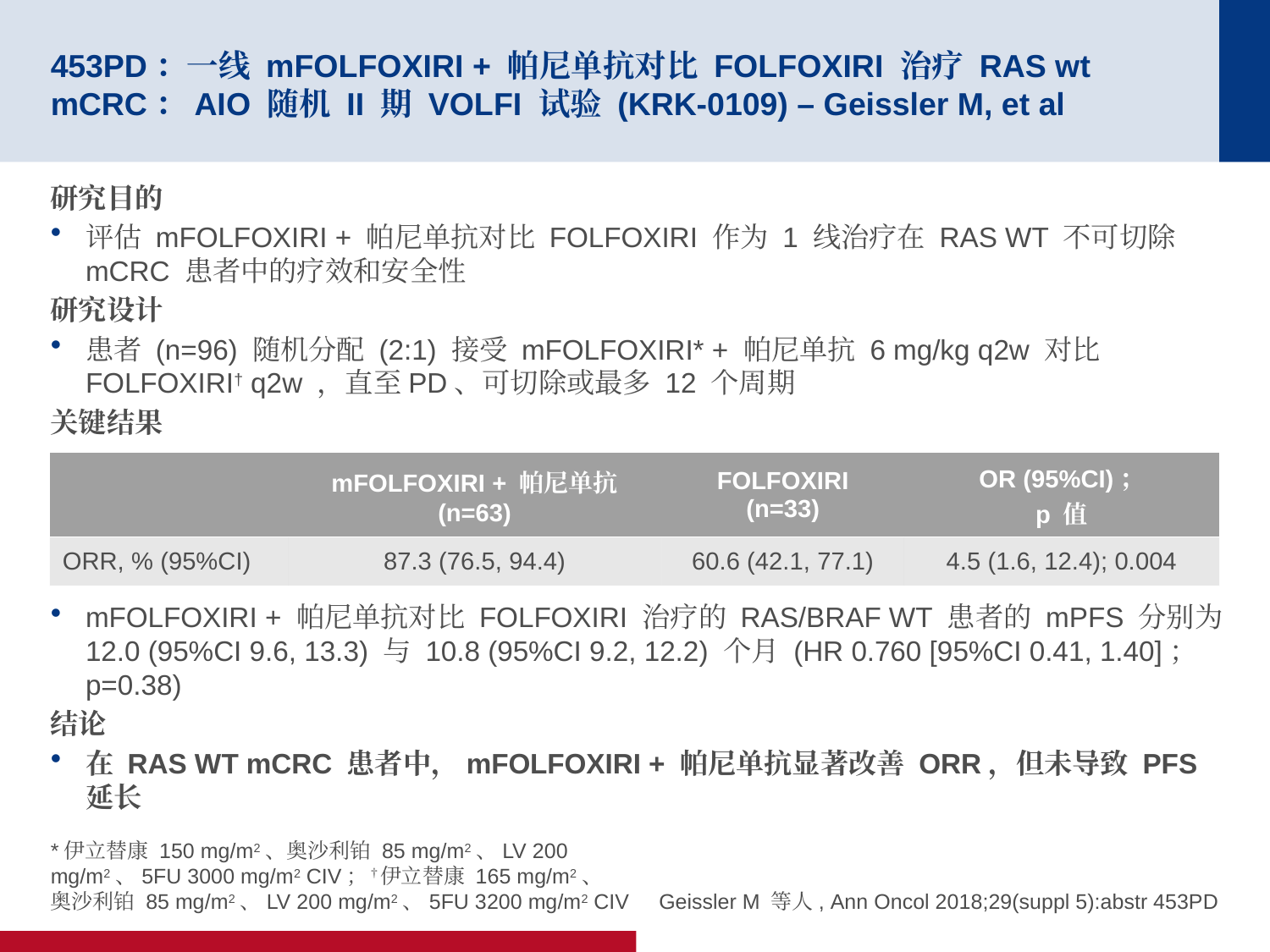

# 453PD：一线 mFOLFOXIRI + 帕尼单抗对比 FOLFOXIRI 治疗 RAS wt mCRC：AIO 随机 II 期 VOLFI 试验 (KRK-0109) – Geissler M, et al
研究目的
评估 mFOLFOXIRI + 帕尼单抗对比 FOLFOXIRI 作为 1 线治疗在 RAS WT 不可切除 mCRC 患者中的疗效和安全性
研究设计
患者 (n=96) 随机分配 (2:1) 接受 mFOLFOXIRI* + 帕尼单抗 6 mg/kg q2w 对比 FOLFOXIRI† q2w ，直至PD、可切除或最多 12 个周期
关键结果

mFOLFOXIRI + 帕尼单抗对比 FOLFOXIRI 治疗的 RAS/BRAF WT 患者的 mPFS 分别为 12.0 (95%CI 9.6, 13.3) 与 10.8 (95%CI 9.2, 12.2) 个月 (HR 0.760 [95%CI 0.41, 1.40]；p=0.38)
结论
在 RAS WT mCRC 患者中，mFOLFOXIRI + 帕尼单抗显著改善 ORR，但未导致 PFS 延长
|  | mFOLFOXIRI + 帕尼单抗 (n=63) | FOLFOXIRI (n=33) | OR (95%CI)； p 值 |
| --- | --- | --- | --- |
| ORR, % (95%CI) | 87.3 (76.5, 94.4) | 60.6 (42.1, 77.1) | 4.5 (1.6, 12.4); 0.004 |
*伊立替康 150 mg/m2、奥沙利铂 85 mg/m2、LV 200 mg/m2、5FU 3000 mg/m2 CIV；†伊立替康 165 mg/m2、
奥沙利铂 85 mg/m2、LV 200 mg/m2、5FU 3200 mg/m2 CIV
Geissler M 等人, Ann Oncol 2018;29(suppl 5):abstr 453PD